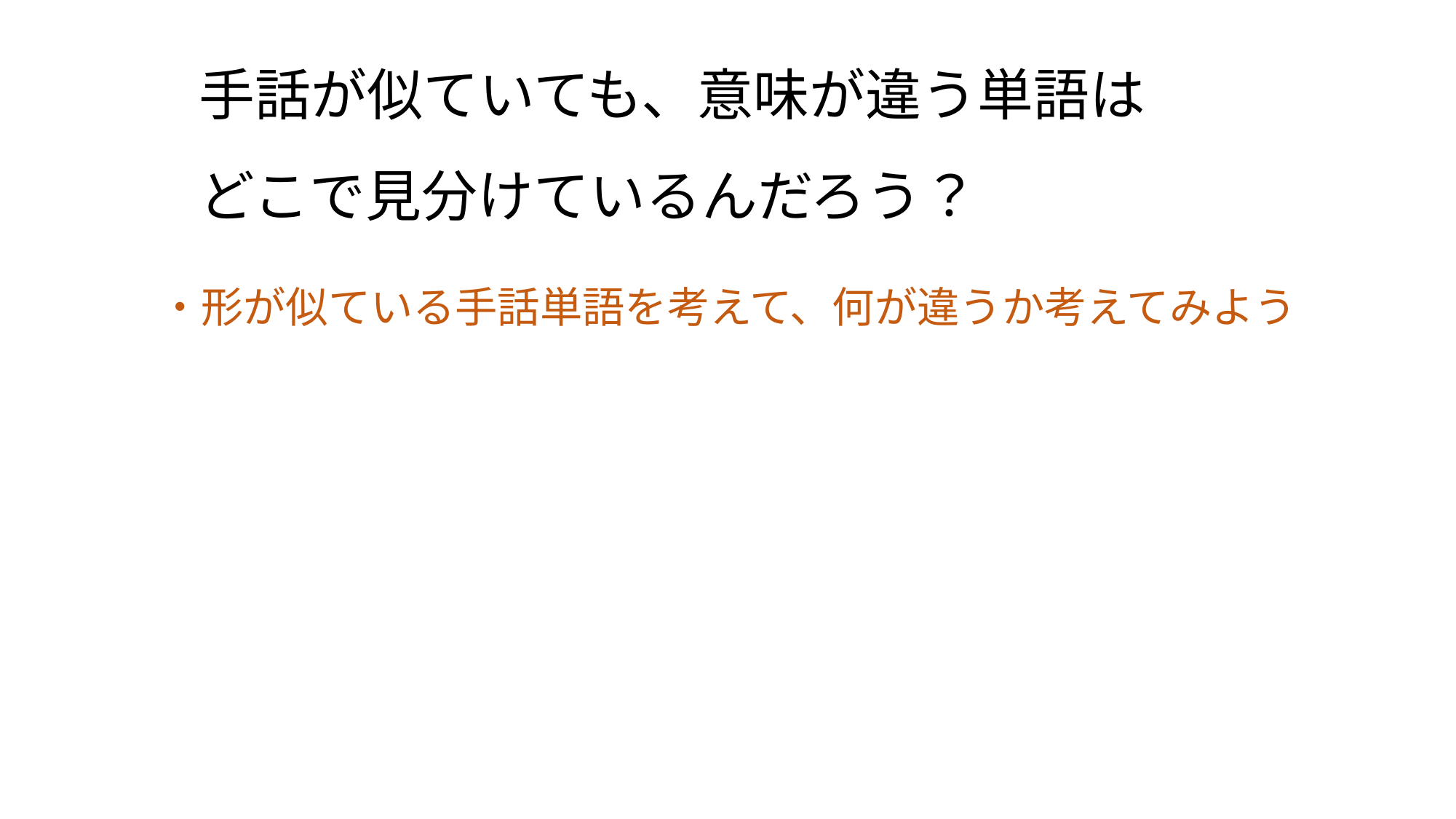

# 手話が似ていても、意味が違う単語は どこで見分けているんだろう？
・形が似ている手話単語を考えて、何が違うか考えてみよう